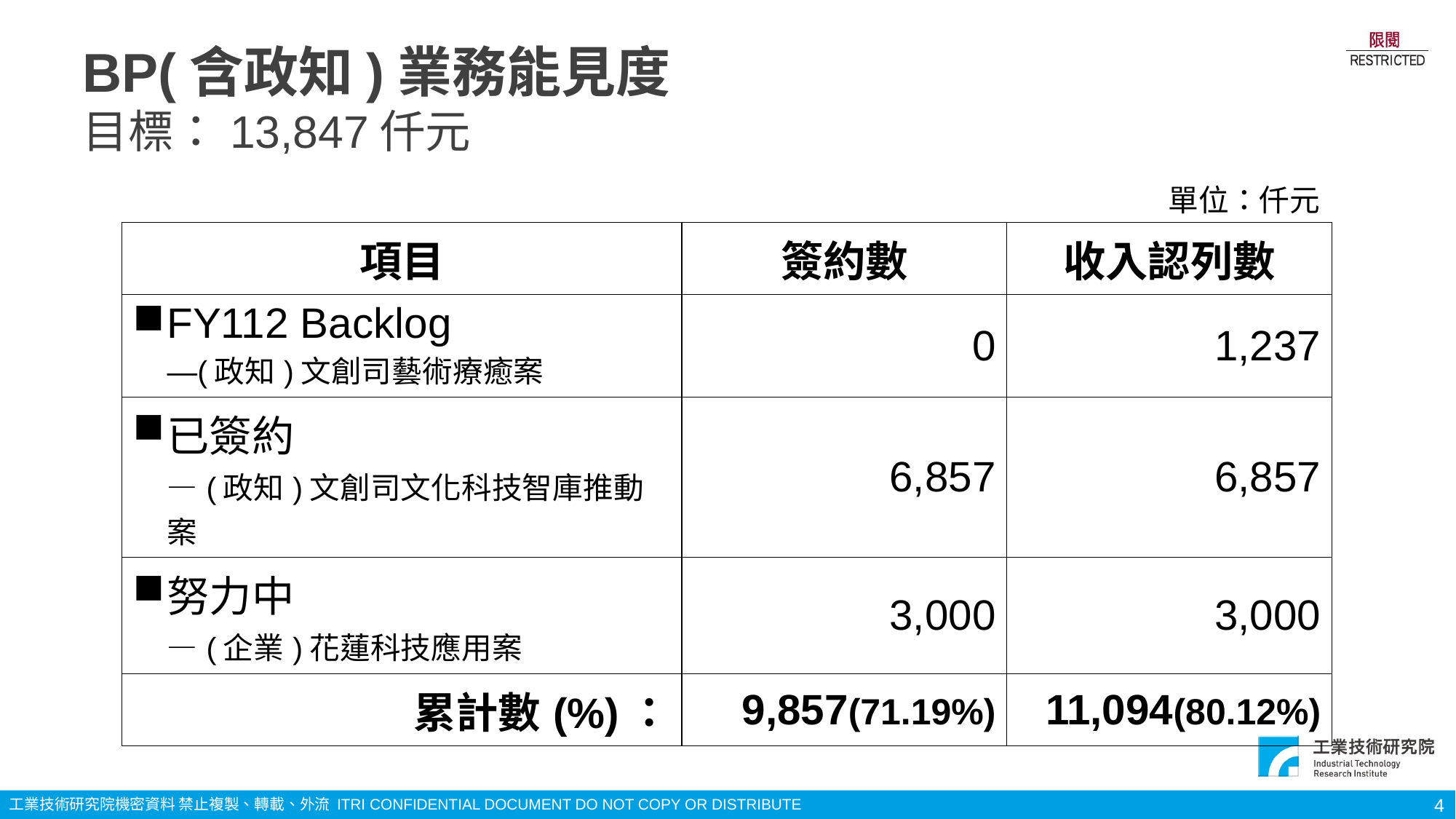

# BP(含政知)業務能見度 目標：13,847仟元
單位：仟元
| 項目 | 簽約數 | 收入認列數 |
| --- | --- | --- |
| FY112 Backlog —(政知)文創司藝術療癒案 | 0 | 1,237 |
| 已簽約 —(政知)文創司文化科技智庫推動案 | 6,857 | 6,857 |
| 努力中 —(企業)花蓮科技應用案 | 3,000 | 3,000 |
| 累計數(%)： | 9,857(71.19%) | 11,094(80.12%) |
4